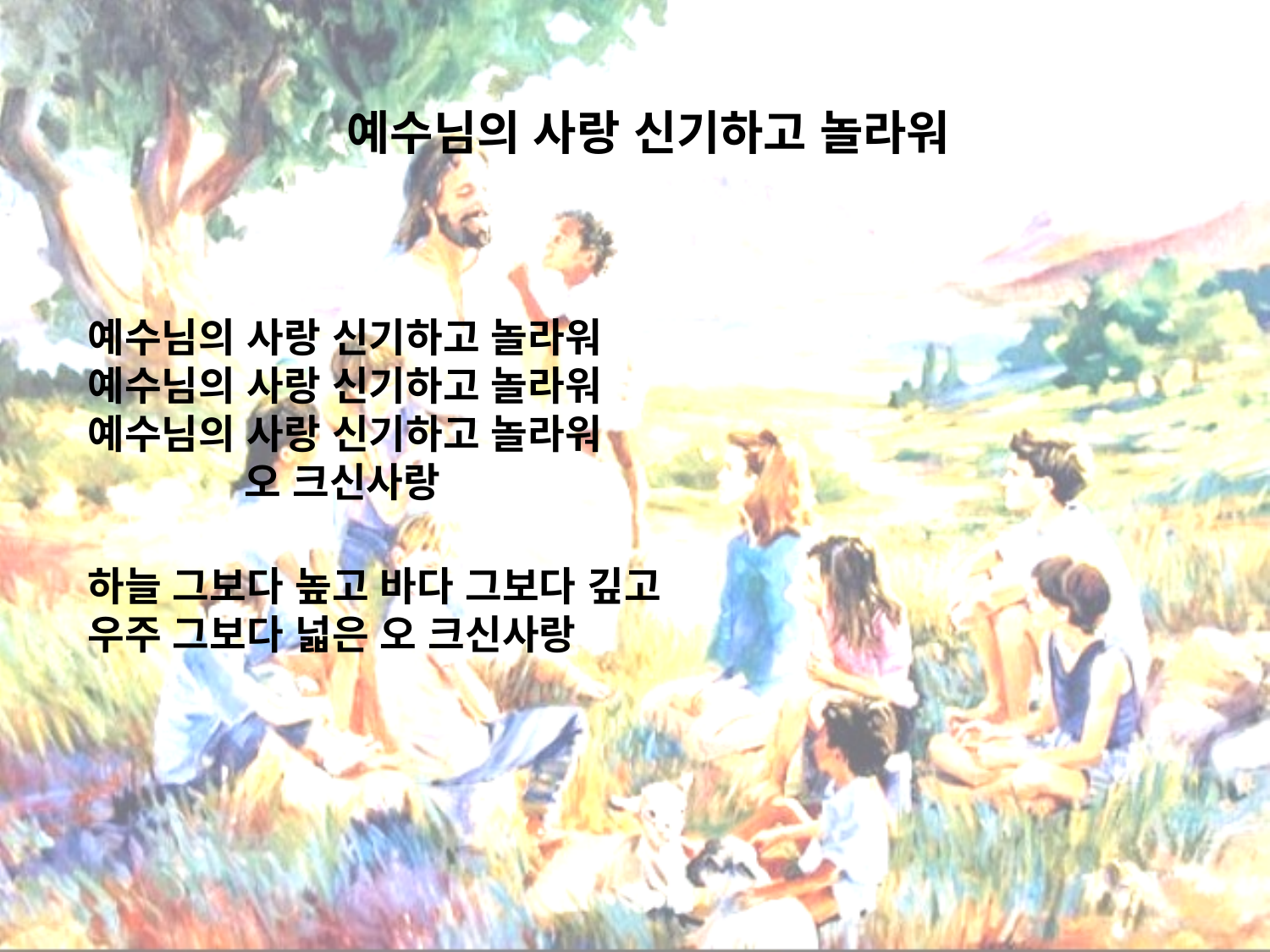

# 예수님의 사랑 신기하고 놀라워
예수님의 사랑 신기하고 놀라워
예수님의 사랑 신기하고 놀라워
예수님의 사랑 신기하고 놀라워                          오 크신사랑
하늘 그보다 높고 바다 그보다 깊고
우주 그보다 넓은 오 크신사랑